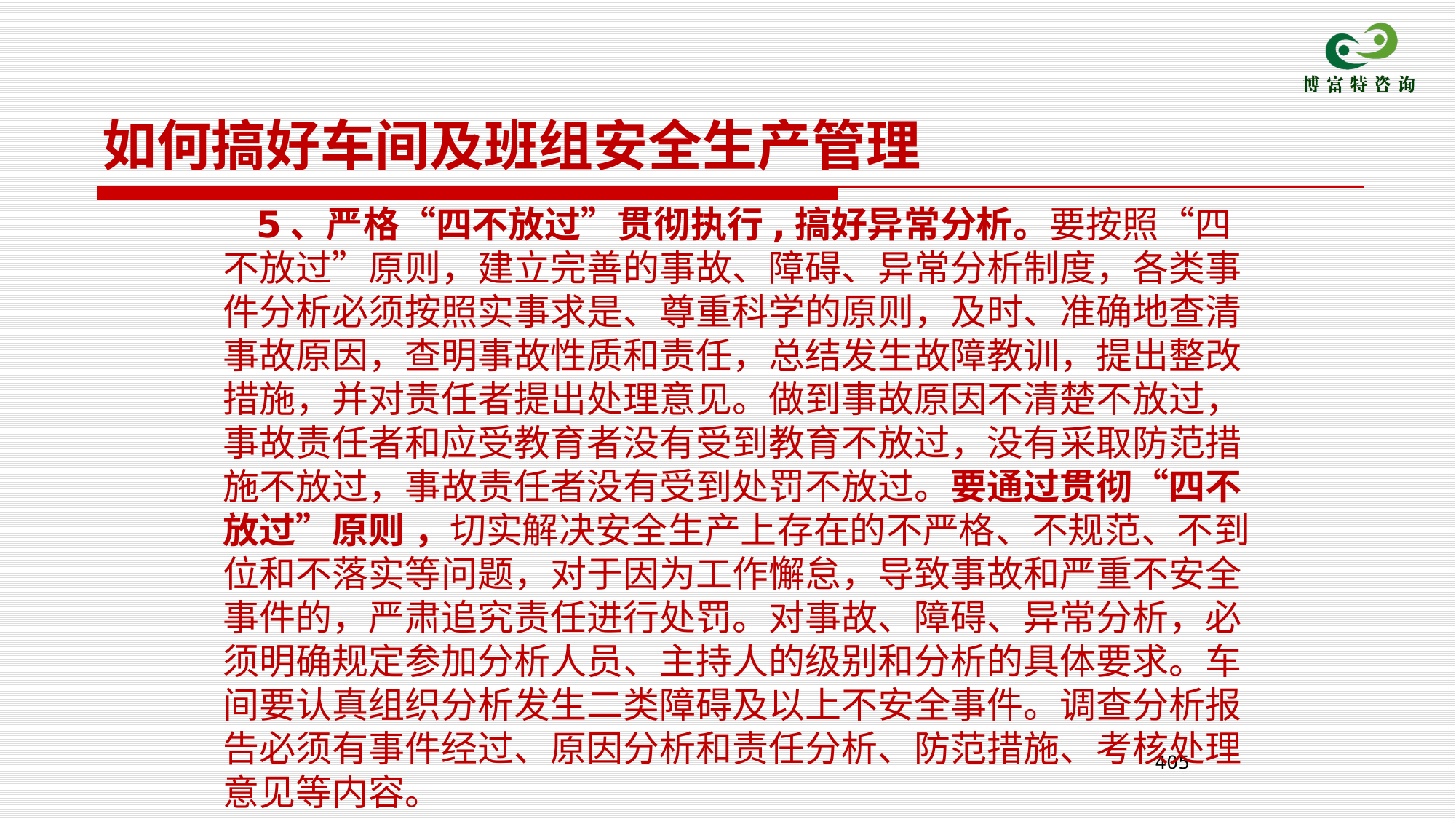

如何搞好车间及班组安全生产管理
       5、严格“四不放过”贯彻执行,搞好异常分析。要按照“四不放过”原则，建立完善的事故、障碍、异常分析制度，各类事件分析必须按照实事求是、尊重科学的原则，及时、准确地查清事故原因，查明事故性质和责任，总结发生故障教训，提出整改措施，并对责任者提出处理意见。做到事故原因不清楚不放过，事故责任者和应受教育者没有受到教育不放过，没有采取防范措施不放过，事故责任者没有受到处罚不放过。要通过贯彻“四不放过”原则 ，切实解决安全生产上存在的不严格、不规范、不到位和不落实等问题，对于因为工作懈怠，导致事故和严重不安全事件的，严肃追究责任进行处罚。对事故、障碍、异常分析，必须明确规定参加分析人员、主持人的级别和分析的具体要求。车间要认真组织分析发生二类障碍及以上不安全事件。调查分析报告必须有事件经过、原因分析和责任分析、防范措施、考核处理意见等内容。

405